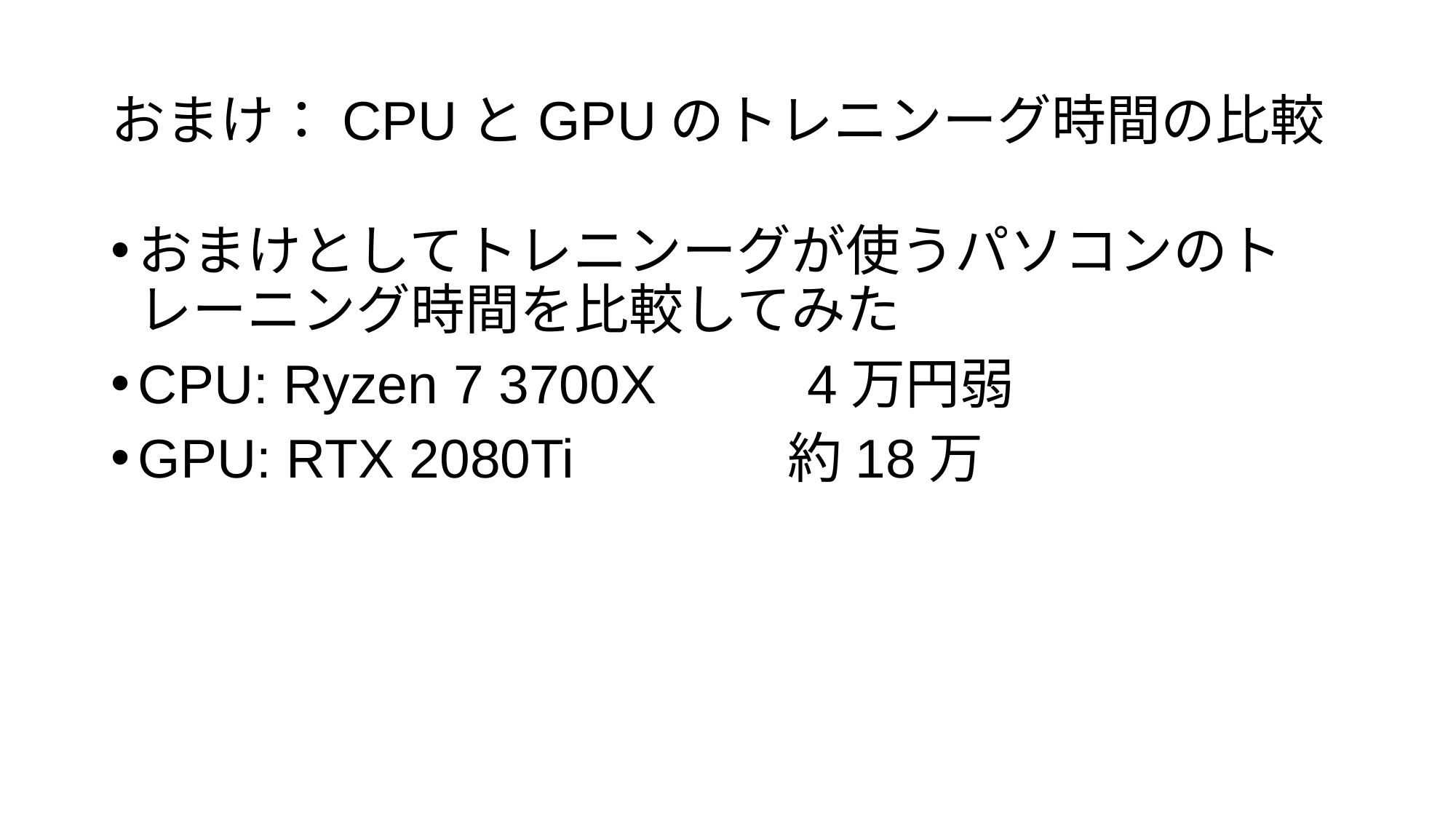

# おまけ：CPUとGPUのトレニンーグ時間の比較
おまけとしてトレニンーグが使うパソコンのトレーニング時間を比較してみた
CPU: Ryzen 7 3700X 　　4万円弱
GPU: RTX 2080Ti      　　約18万